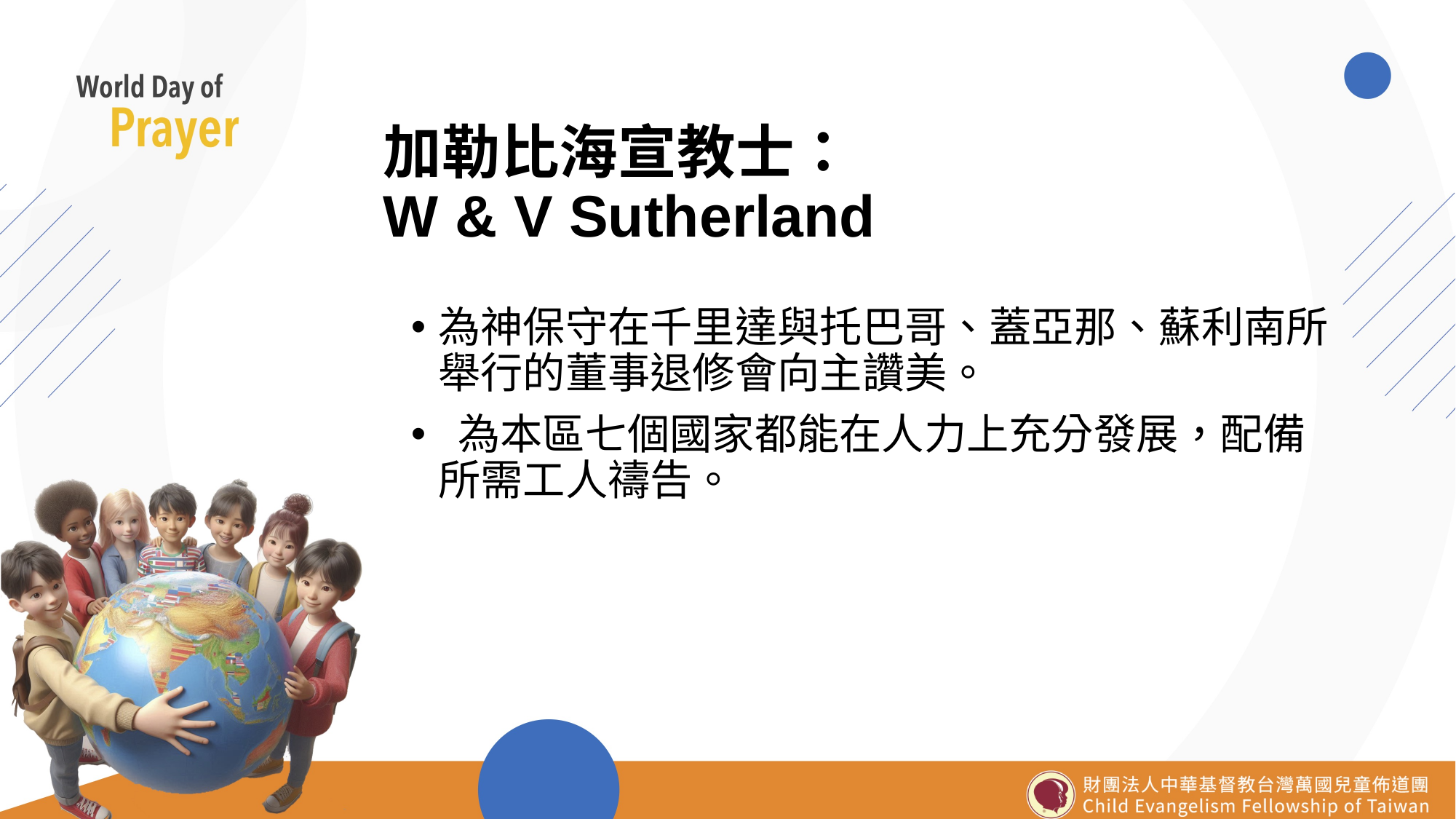

# 加勒比海宣教士： W & V Sutherland
為神保守在千里達與托巴哥、蓋亞那、蘇利南所舉行的董事退修會向主讚美。
 為本區七個國家都能在人力上充分發展，配備所需工人禱告。